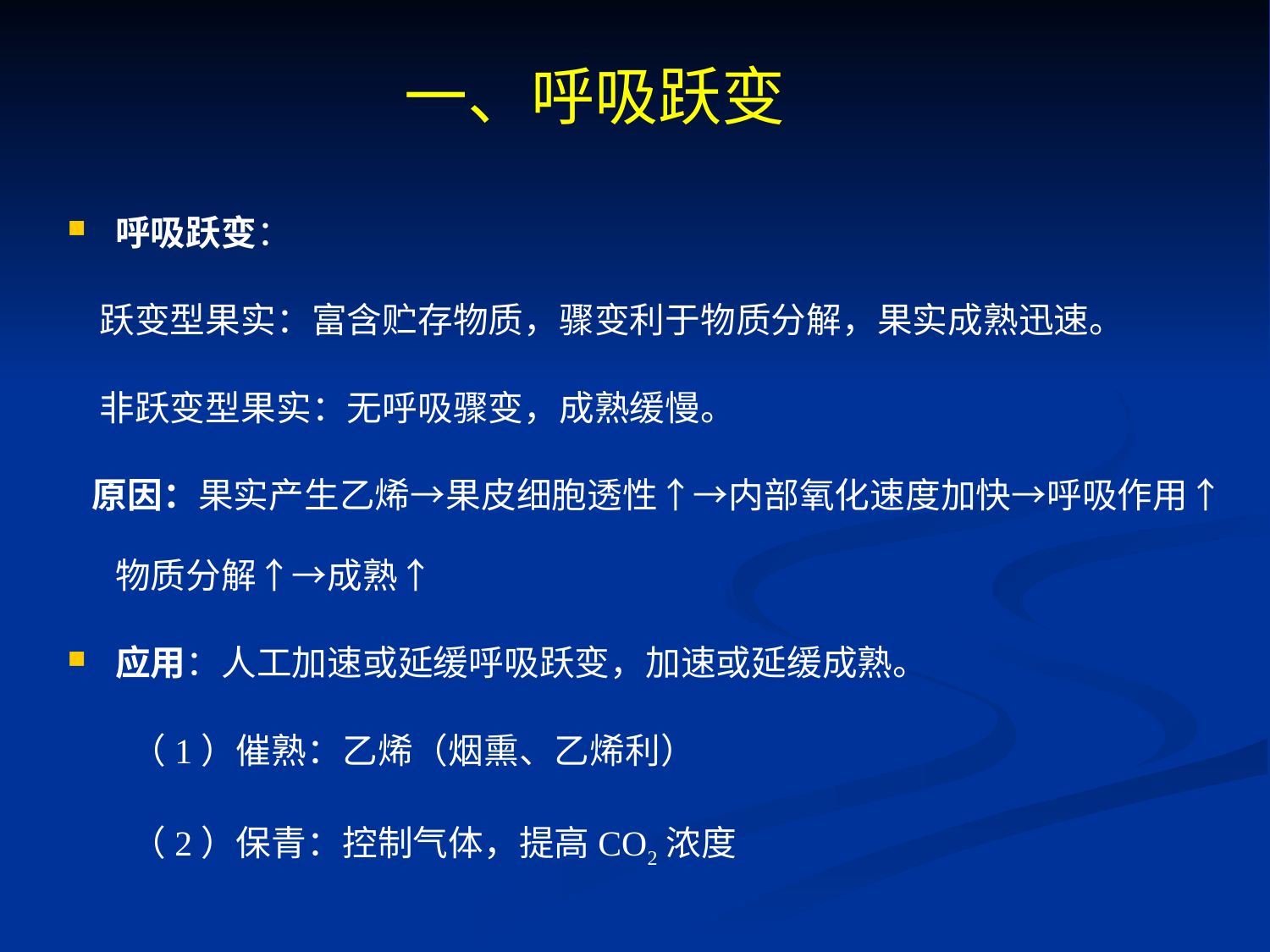

# 一、呼吸跃变
呼吸跃变：
   跃变型果实：富含贮存物质，骤变利于物质分解，果实成熟迅速。
   非跃变型果实：无呼吸骤变，成熟缓慢。
  原因：果实产生乙烯→果皮细胞透性↑→内部氧化速度加快→呼吸作用↑物质分解↑→成熟↑
应用：人工加速或延缓呼吸跃变，加速或延缓成熟。
       （1）催熟：乙烯（烟熏、乙烯利）
       （2）保青：控制气体，提高CO2浓度